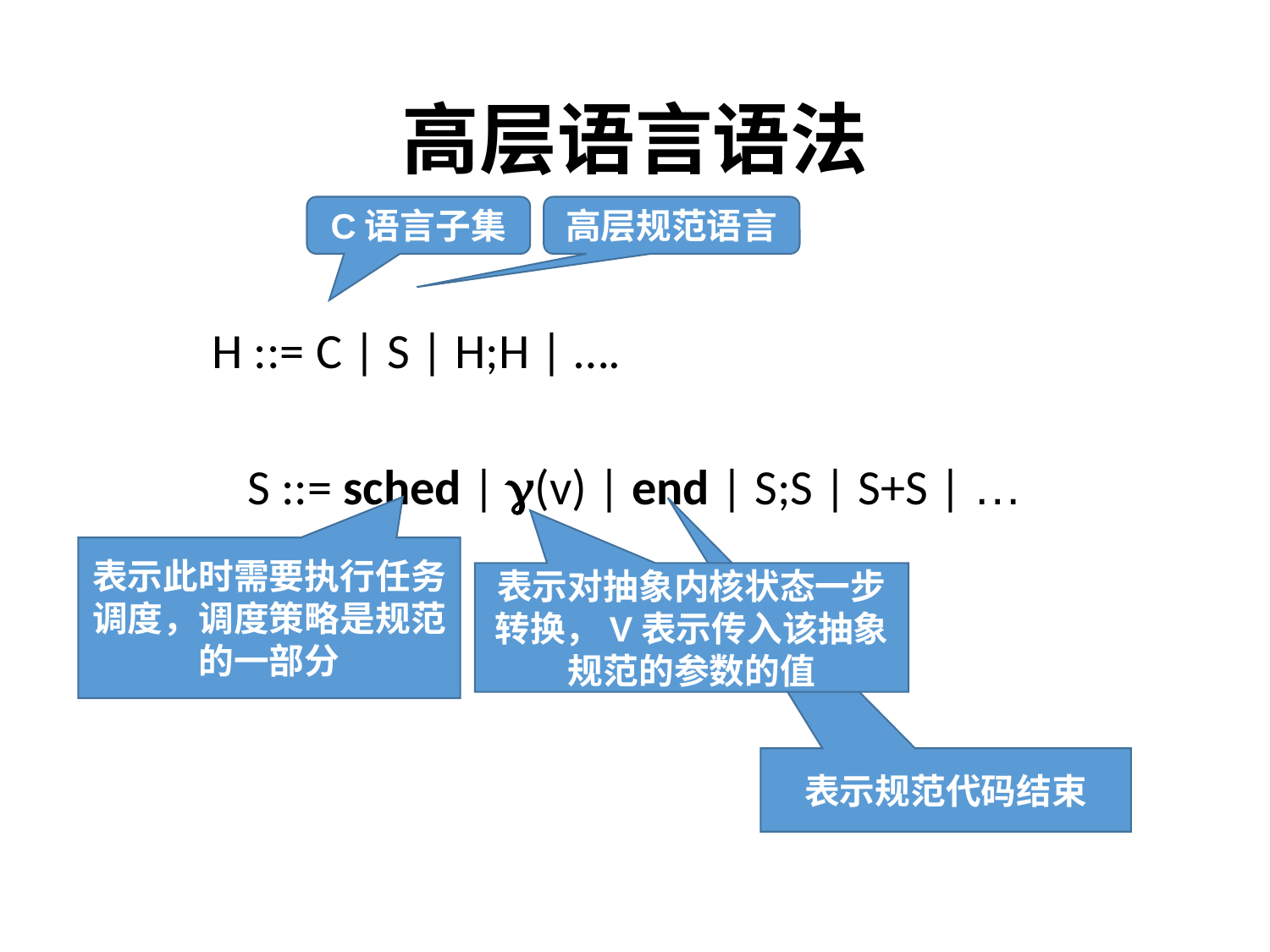

# 高层语言语法
C语言子集
高层规范语言
          H ::= C | S | H;H | ….
S ::= sched | γ(v) | end | S;S | S+S | …

表示此时需要执行任务调度，调度策略是规范的一部分
表示对抽象内核状态一步转换，V表示传入该抽象规范的参数的值
表示规范代码结束